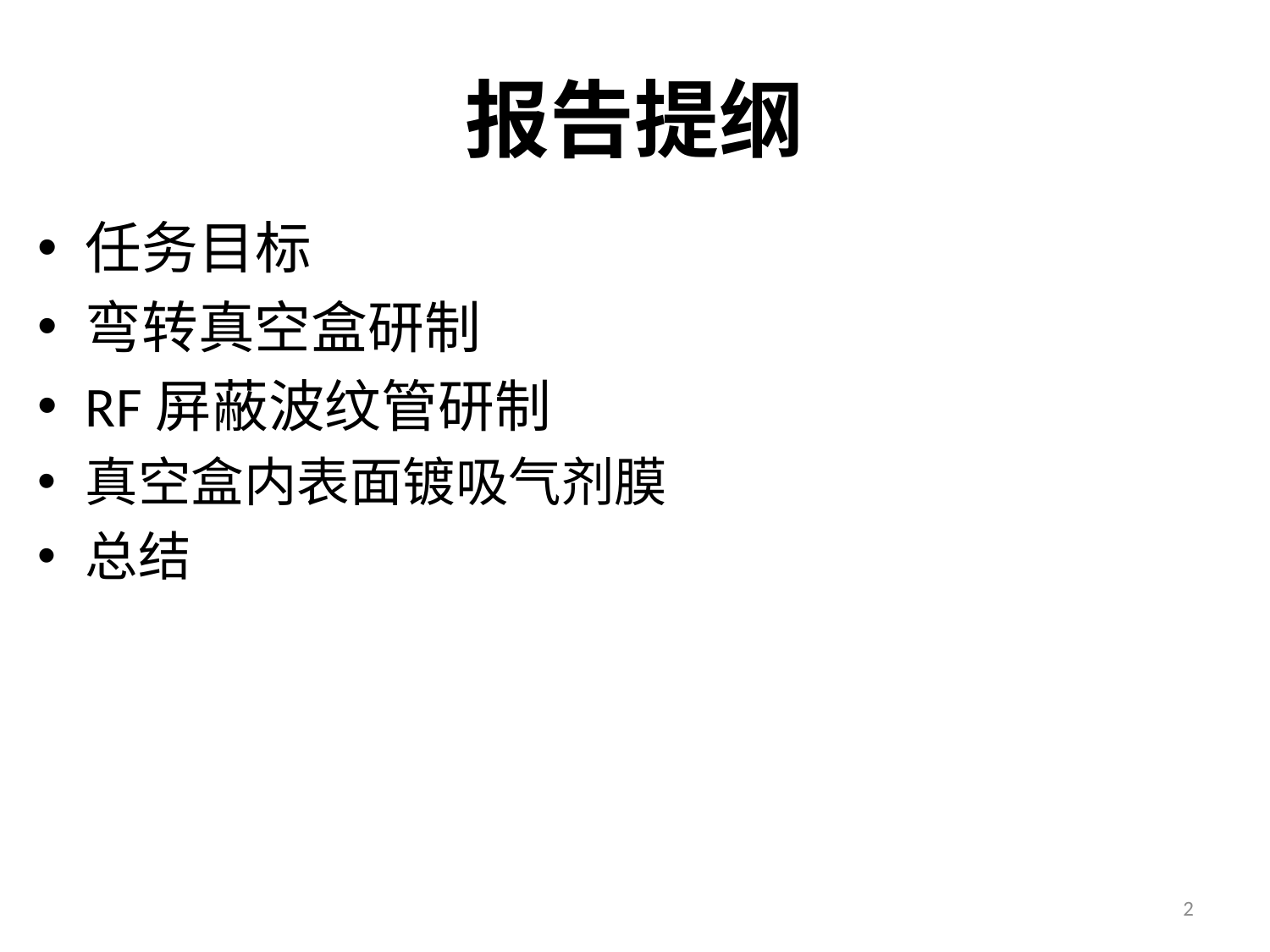

# 报告提纲
任务目标
弯转真空盒研制
RF屏蔽波纹管研制
真空盒内表面镀吸气剂膜
总结
2